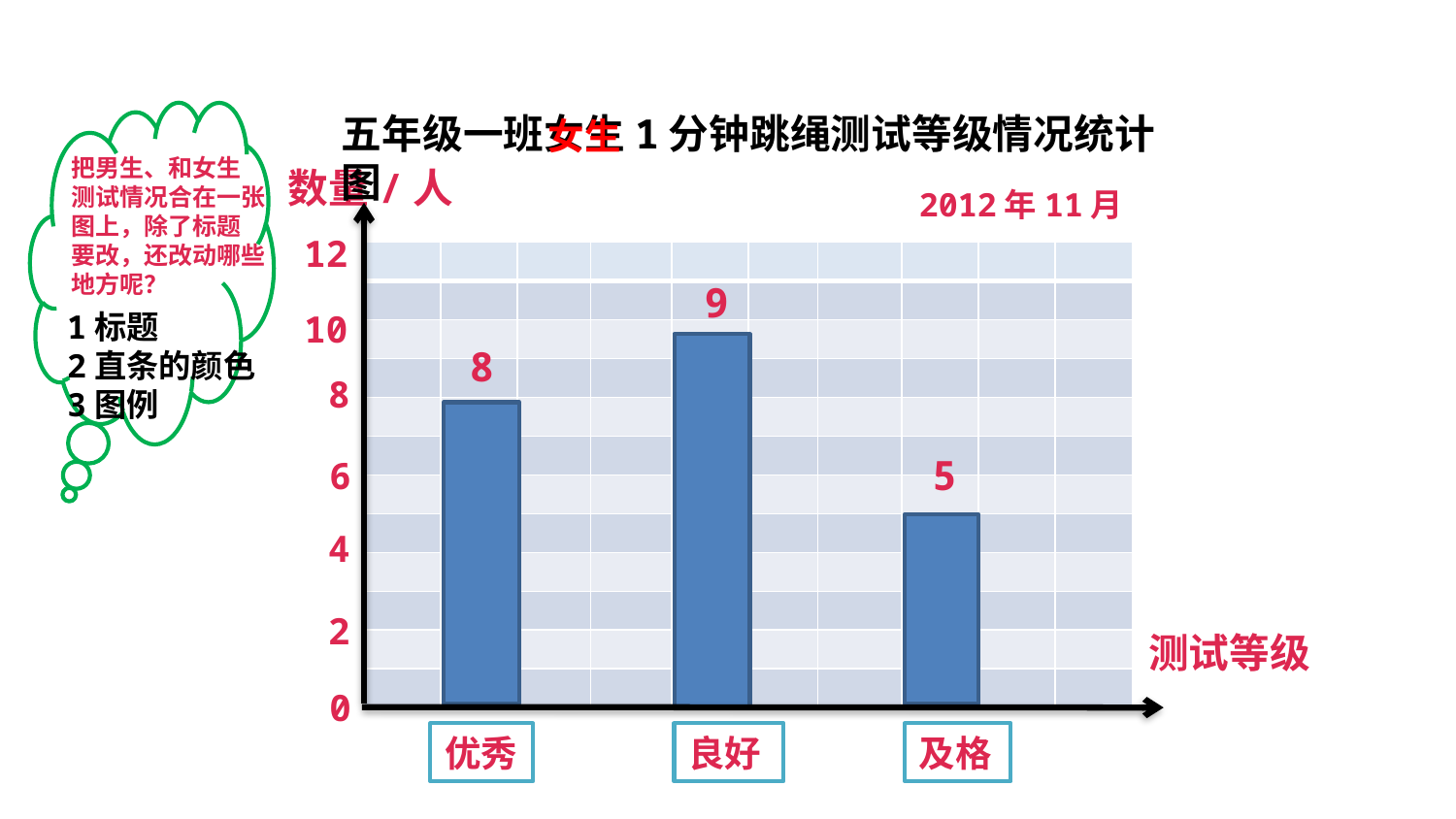

五年级一班女生1分钟跳绳测试等级情况统计图
2012年11月
女生
把男生、和女生
测试情况合在一张
图上，除了标题
要改，还改动哪些
地方呢？
数量/人
12
10
8
6
4
2
0

优秀
良好
及格
|  |  |  |  |  |  |  |  |  |  |
| --- | --- | --- | --- | --- | --- | --- | --- | --- | --- |
|  |  |  |  |  |  |  |  |  |  |
|  |  |  |  |  |  |  |  |  |  |
|  |  |  |  |  |  |  |  |  |  |
|  |  |  |  |  |  |  |  |  |  |
|  |  |  |  |  |  |  |  |  |  |
|  |  |  |  |  |  |  |  |  |  |
|  |  |  |  |  |  |  |  |  |  |
|  |  |  |  |  |  |  |  |  |  |
|  |  |  |  |  |  |  |  |  |  |
|  |  |  |  |  |  |  |  |  |  |
|  |  |  |  |  |  |  |  |  |  |
9
8
5
1标题
2直条的颜色
3图例
测试等级